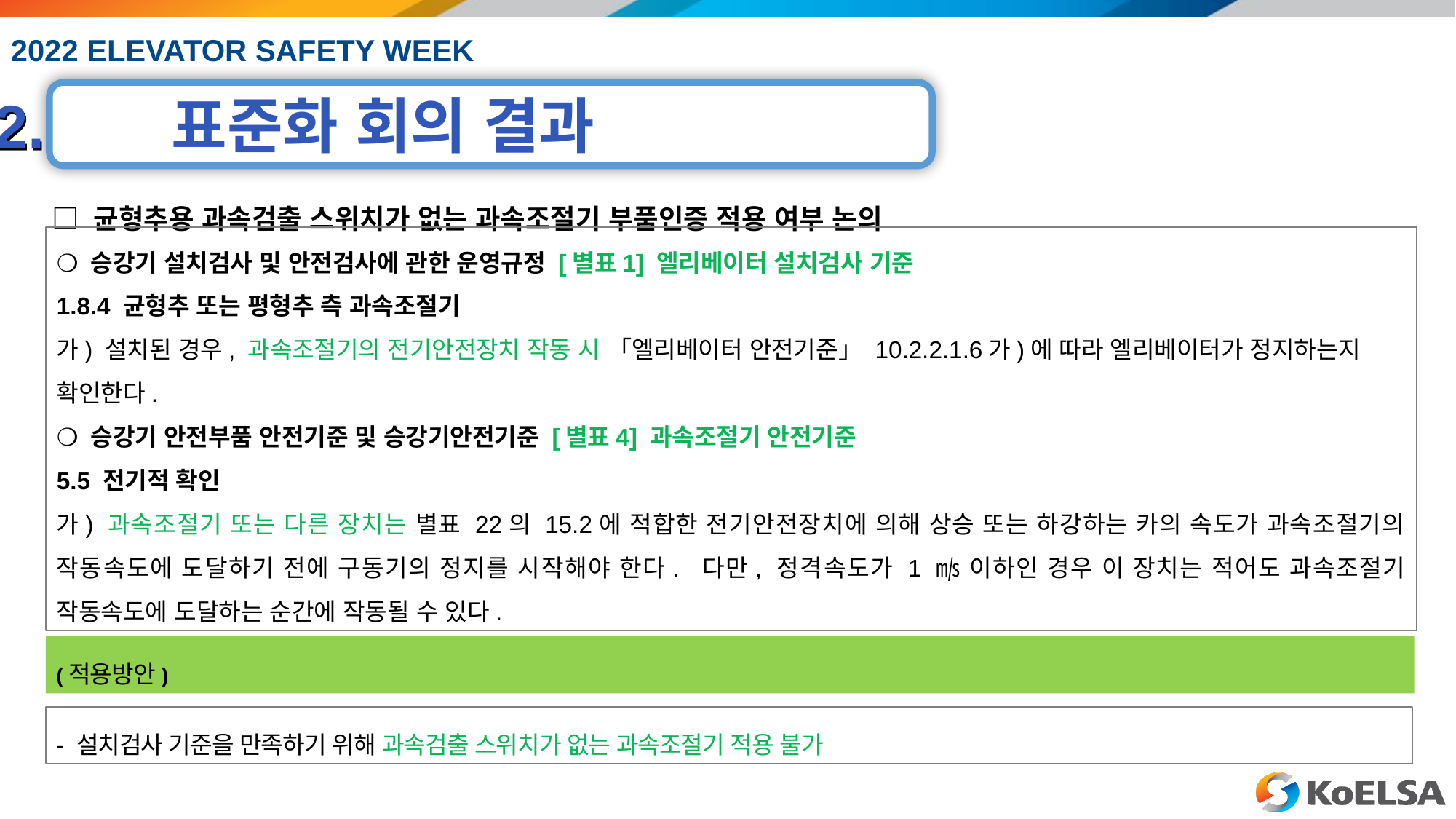

□ 균형추용 과속검출 스위치가 없는 과속조절기 부품인증 적용 여부 논의
❍ 승강기 설치검사 및 안전검사에 관한 운영규정 [별표1] 엘리베이터 설치검사 기준
1.8.4 균형추 또는 평형추 측 과속조절기
가) 설치된 경우, 과속조절기의 전기안전장치 작동 시 「엘리베이터 안전기준」 10.2.2.1.6가)에 따라 엘리베이터가 정지하는지 확인한다.
❍ 승강기 안전부품 안전기준 및 승강기안전기준 [별표4] 과속조절기 안전기준
5.5 전기적 확인
가) 과속조절기 또는 다른 장치는 별표 22의 15.2에 적합한 전기안전장치에 의해 상승 또는 하강하는 카의 속도가 과속조절기의 작동속도에 도달하기 전에 구동기의 정지를 시작해야 한다.  다만, 정격속도가 1 ㎧ 이하인 경우 이 장치는 적어도 과속조절기 작동속도에 도달하는 순간에 작동될 수 있다.
(적용방안)
- 설치검사 기준을 만족하기 위해 과속검출 스위치가 없는 과속조절기 적용 불가